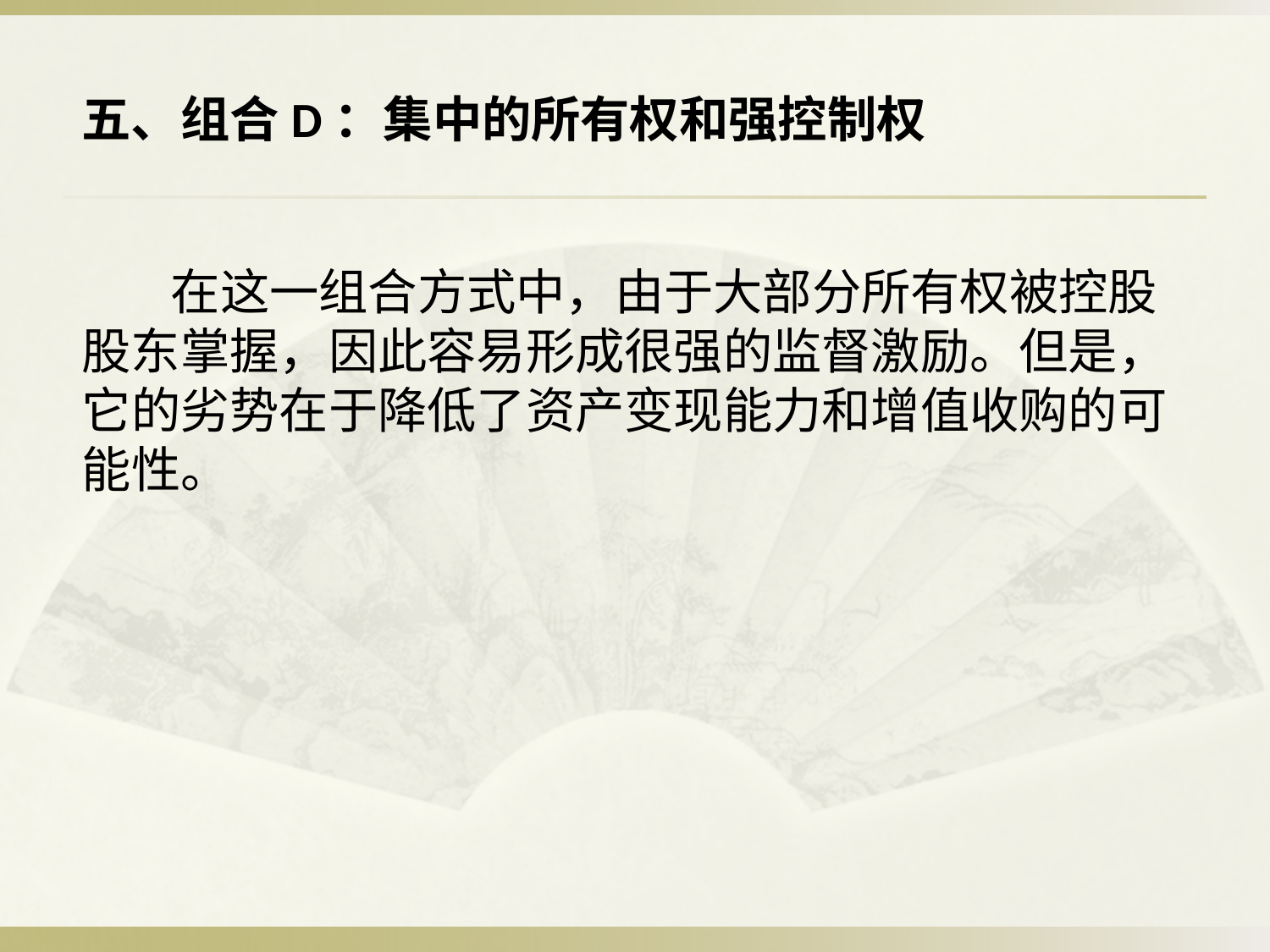

五、组合D：集中的所有权和强控制权

       在这一组合方式中，由于大部分所有权被控股股东掌握，因此容易形成很强的监督激励。但是，它的劣势在于降低了资产变现能力和增值收购的可能性。